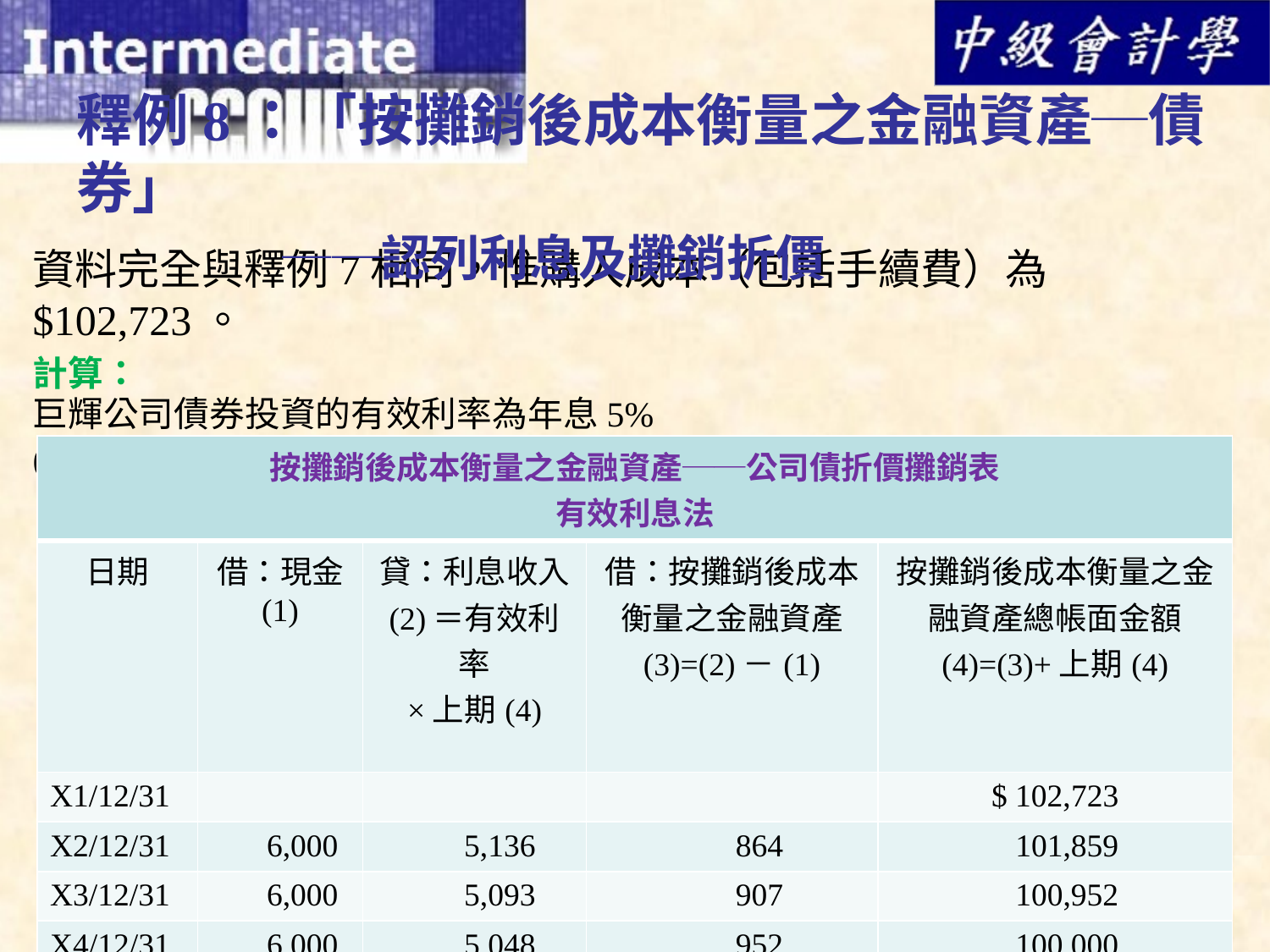

# 釋例8：「按攤銷後成本衡量之金融資產─債券」 ──認列利息及攤銷折價
資料完全與釋例7相同，惟購入成本（包括手續費）為$102,723。
計算：
巨輝公司債券投資的有效利率為年息5%
($100,000×(1+5%)-3＋$60,000×P3,5% ＝ $102,723)
| 按攤銷後成本衡量之金融資產──公司債折價攤銷表 有效利息法 |  |  |  |  |
| --- | --- | --- | --- | --- |
| 日期 | 借：現金 (1) | 貸：利息收入 (2)＝有效利率 ×上期(4) | 借：按攤銷後成本衡量之金融資產 (3)=(2)－(1) | 按攤銷後成本衡量之金融資產總帳面金額 (4)=(3)+上期(4) |
| X1/12/31 |  |  |  | $ 102,723 |
| X2/12/31 | 6,000 | 5,136 | 864 | 101,859 |
| X3/12/31 | 6,000 | 5,093 | 907 | 100,952 |
| X4/12/31 | 6,000 | 5,048 | 952 | 100,000 |
|  | $ 18,000 | $ 15,277 | $ 2,723 |  |